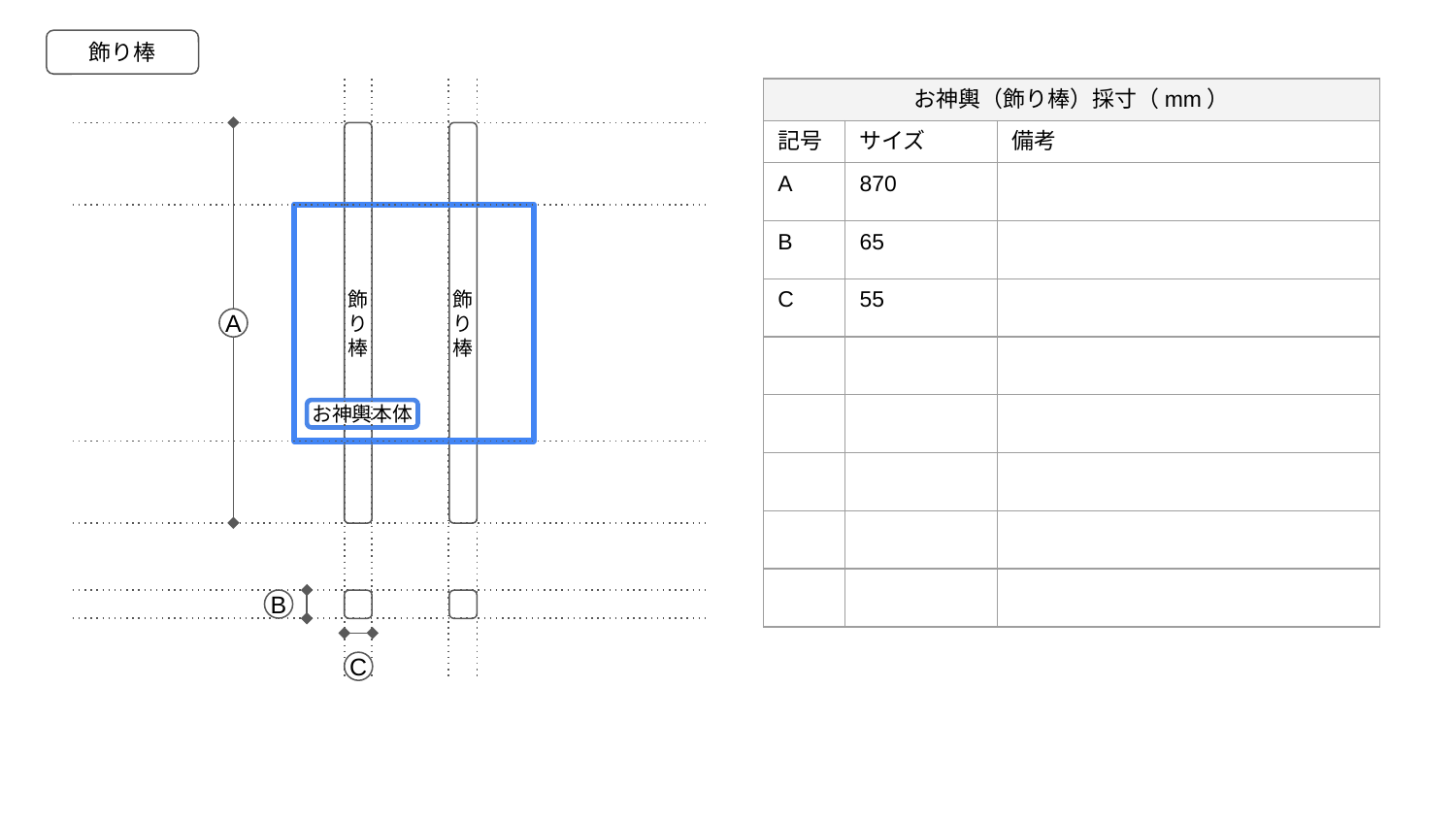

飾り棒
| お神輿（飾り棒）採寸（mm） |  |  |
| --- | --- | --- |
| 記号 | サイズ | 備考 |
| A | 870 |  |
| B | 65 |  |
| C | 55 |  |
|  |  |  |
|  |  |  |
|  |  |  |
|  |  |  |
|  |  |  |
飾り棒
飾り棒

A
お神輿本体
B

C